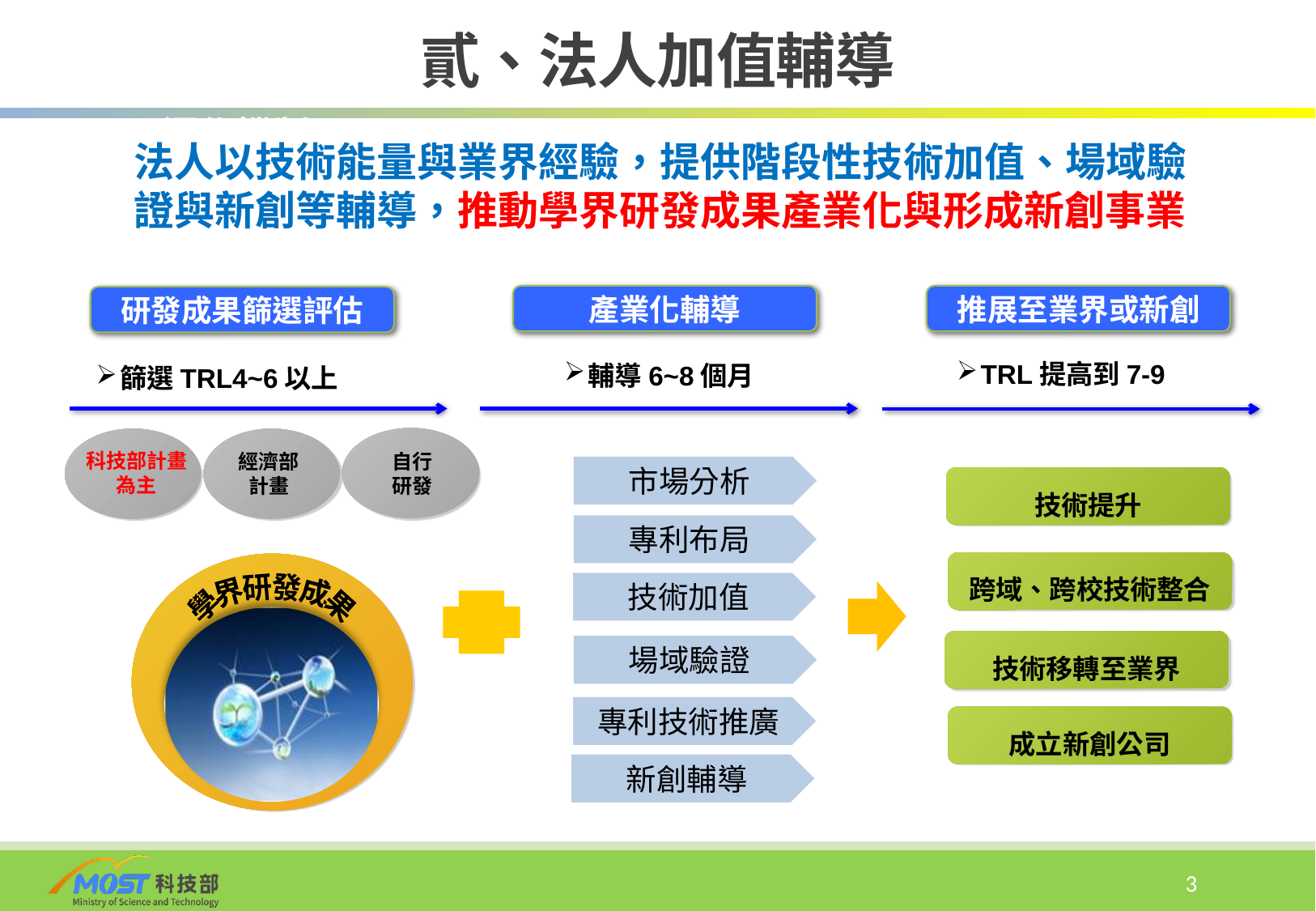

# 貳、法人加值輔導
運作機制
法人以技術能量與業界經驗，提供階段性技術加值、場域驗證與新創等輔導，推動學界研發成果產業化與形成新創事業

產業化輔導
推展至業界或新創
研發成果篩選評估
TRL提高到7-9
輔導6~8個月
篩選TRL4~6以上

科技部計畫為主
經濟部計畫
自行
研發
市場分析
技術提升
專利布局
跨域、跨校技術整合

學界研發成果
技術加值

技術移轉至業界
場域驗證
專利技術推廣
成立新創公司
新創輔導
3